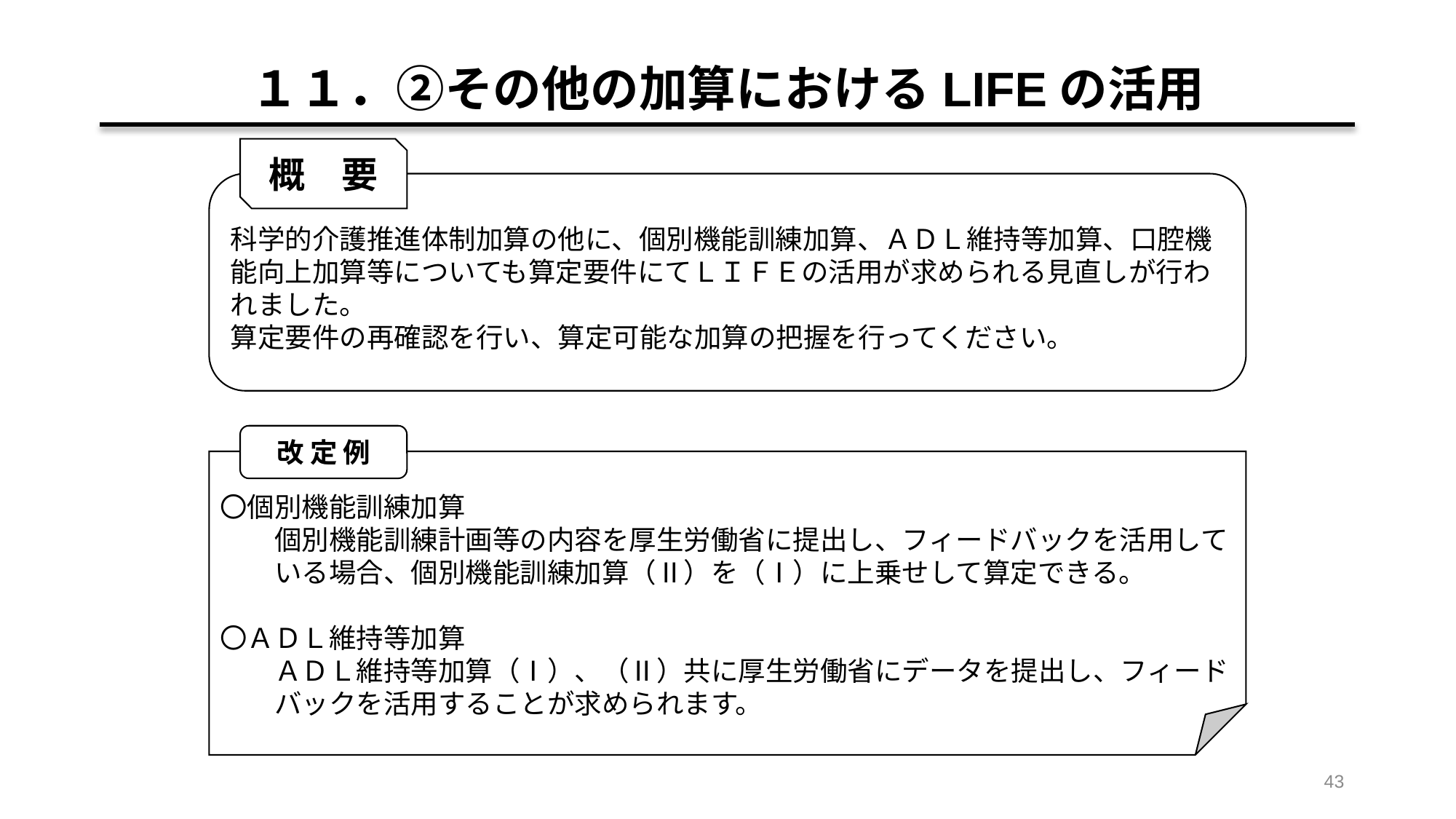

# １１．②その他の加算におけるLIFEの活用
概　要

科学的介護推進体制加算の他に、個別機能訓練加算、ＡＤＬ維持等加算、口腔機能向上加算等についても算定要件にてＬＩＦＥの活用が求められる見直しが行われました。
算定要件の再確認を行い、算定可能な加算の把握を行ってください。
改 定 例

〇個別機能訓練加算
　　個別機能訓練計画等の内容を厚生労働省に提出し、フィードバックを活用して
　　いる場合、個別機能訓練加算（Ⅱ）を（Ⅰ）に上乗せして算定できる。

〇ＡＤＬ維持等加算
　　ＡＤＬ維持等加算（Ⅰ）、（Ⅱ）共に厚生労働省にデータを提出し、フィード
　　バックを活用することが求められます。
43